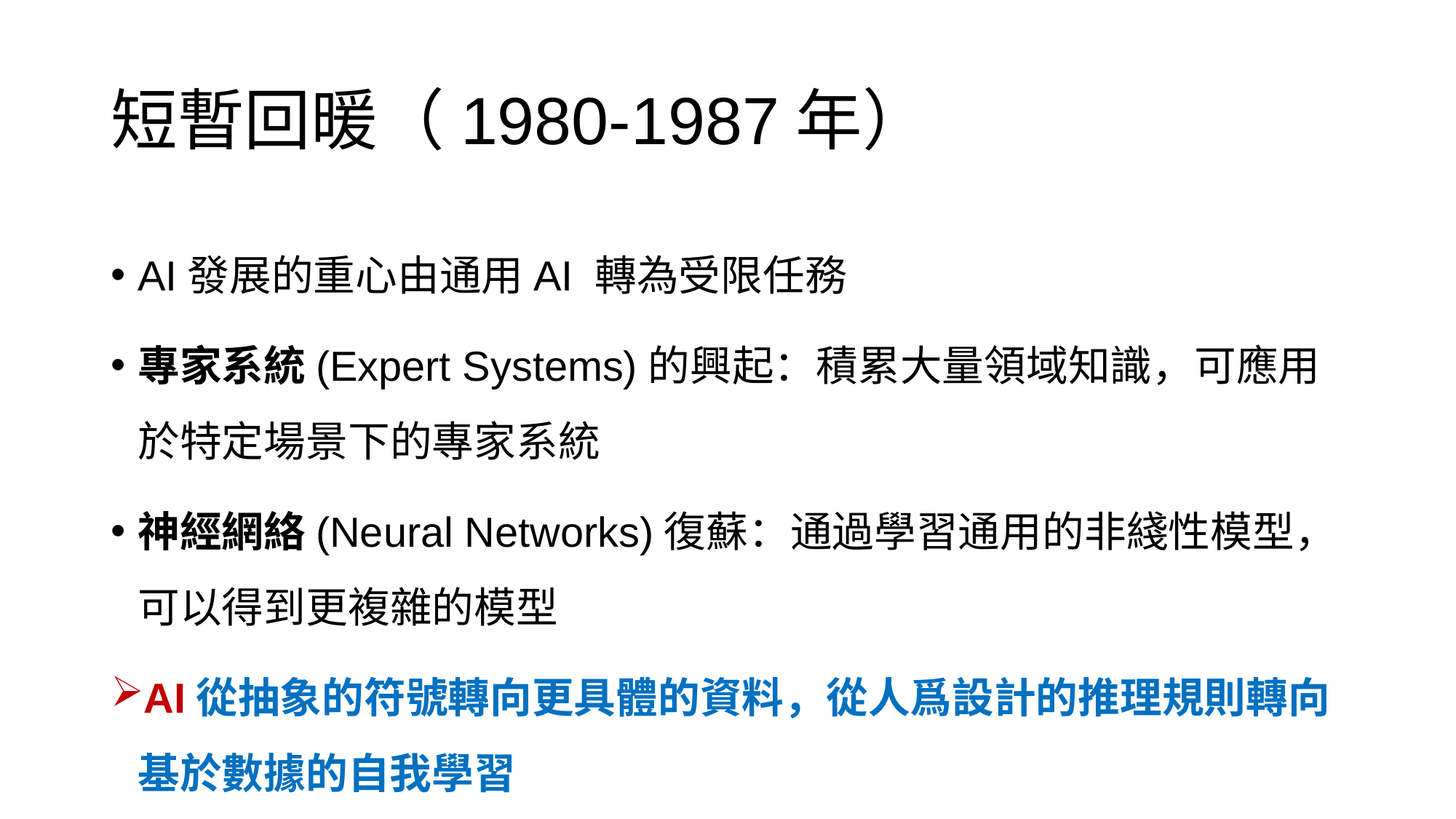

# 短暫回暖（1980-1987年）
AI發展的重心由通用AI 轉為受限任務
專家系統(Expert Systems)的興起：積累大量領域知識，可應用於特定場景下的專家系統
神經網絡(Neural Networks)復蘇：通過學習通用的非綫性模型，可以得到更複雜的模型
AI從抽象的符號轉向更具體的資料，從人爲設計的推理規則轉向基於數據的自我學習